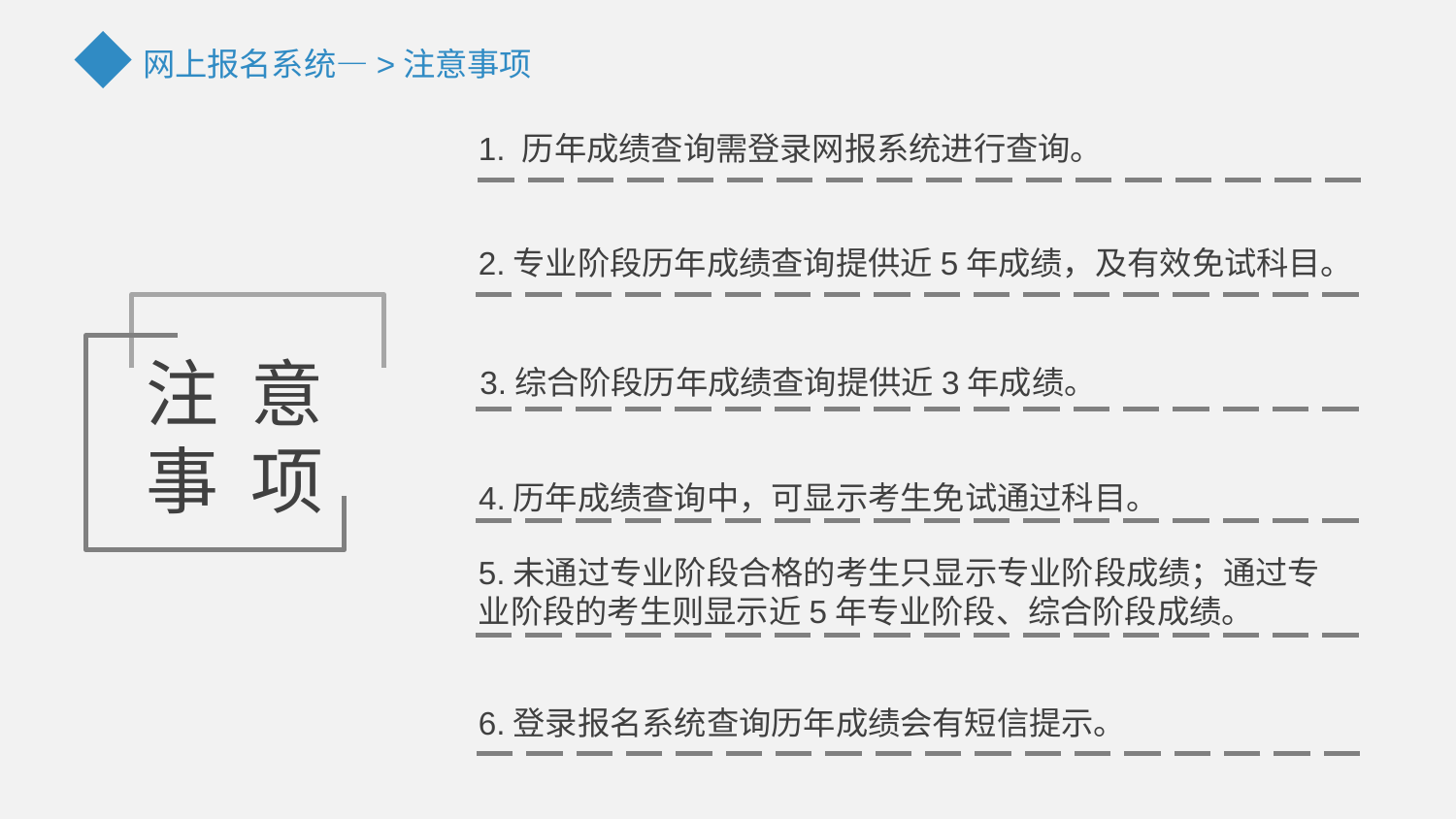

网上报名系统—>注意事项

1. 历年成绩查询需登录网报系统进行查询。

2.专业阶段历年成绩查询提供近5年成绩，及有效免试科目。

注  意
事  项
3.综合阶段历年成绩查询提供近3年成绩。
4.历年成绩查询中，可显示考生免试通过科目。
5.未通过专业阶段合格的考生只显示专业阶段成绩；通过专业阶段的考生则显示近5年专业阶段、综合阶段成绩。
6.登录报名系统查询历年成绩会有短信提示。